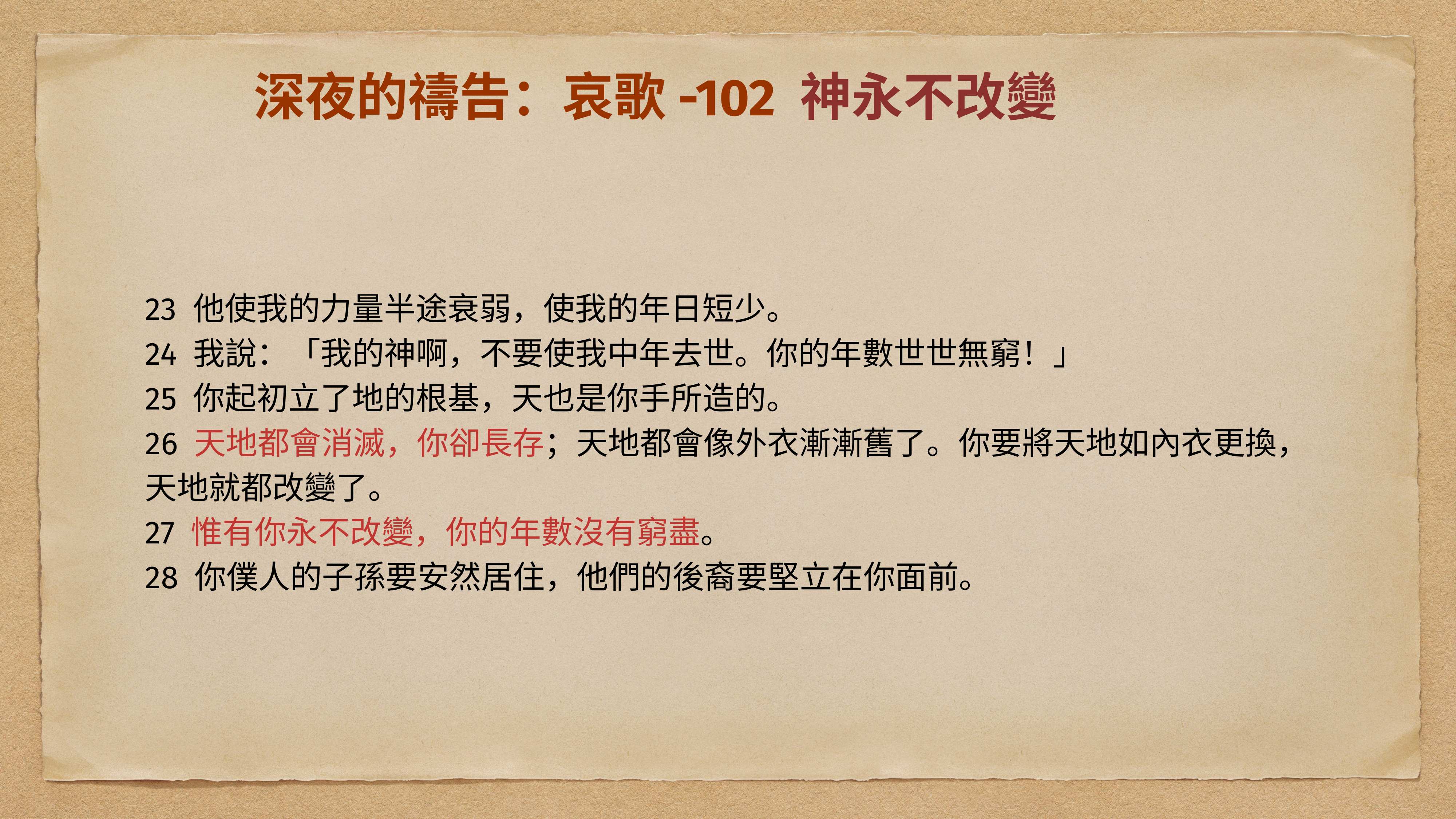

# 深夜的禱告：哀歌-102 神永不改變
23 他使我的力量半途衰弱，使我的年日短少。
24 我說：「我的神啊，不要使我中年去世。你的年數世世無窮！」
25 你起初立了地的根基，天也是你手所造的。
26 天地都會消滅，你卻長存；天地都會像外衣漸漸舊了。你要將天地如內衣更換，天地就都改變了。
27 惟有你永不改變，你的年數沒有窮盡。
28 你僕人的子孫要安然居住，他們的後裔要堅立在你面前。